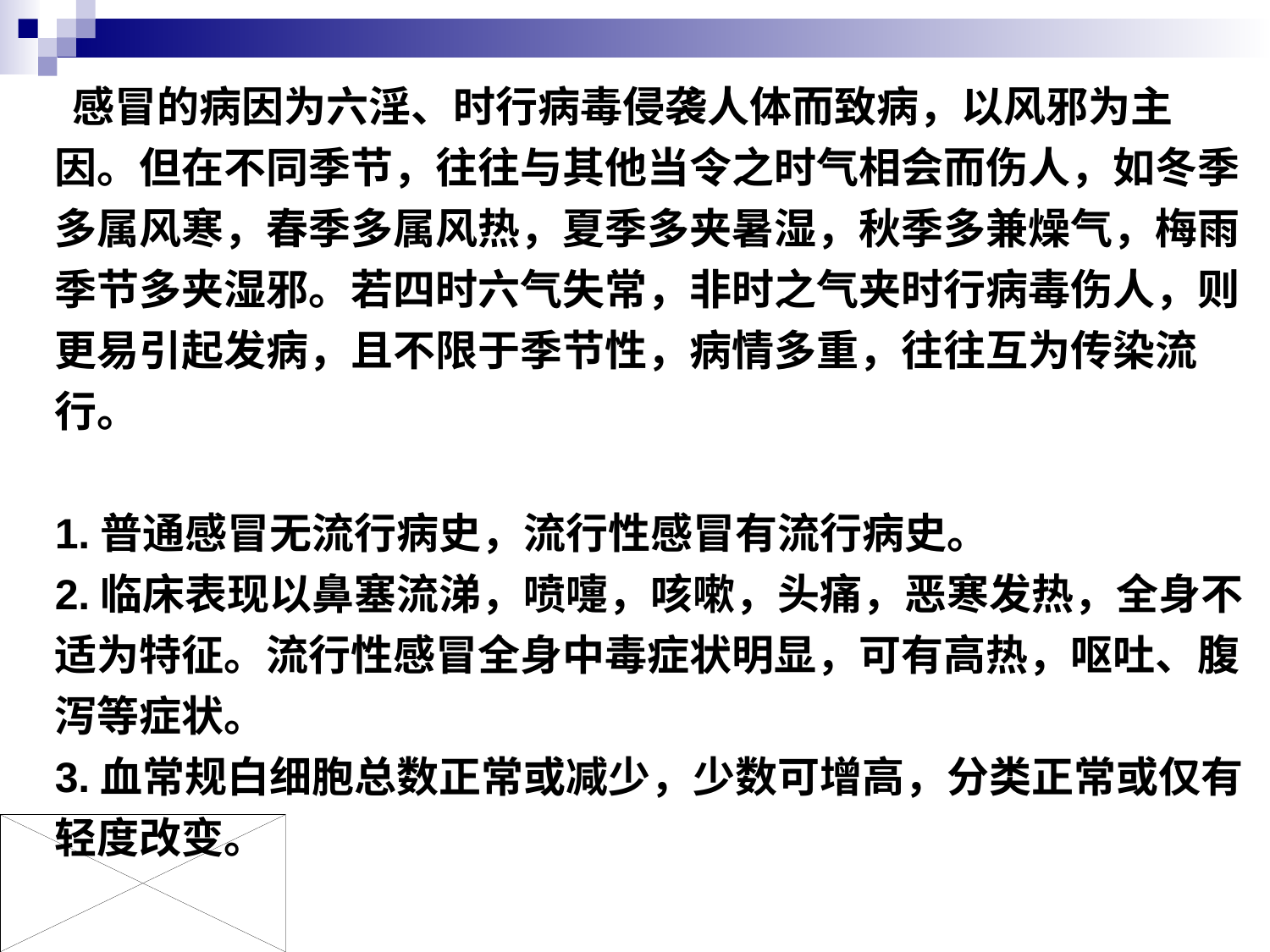

感冒的病因为六淫、时行病毒侵袭人体而致病，以风邪为主因。但在不同季节，往往与其他当令之时气相会而伤人，如冬季多属风寒，春季多属风热，夏季多夹暑湿，秋季多兼燥气，梅雨季节多夹湿邪。若四时六气失常，非时之气夹时行病毒伤人，则更易引起发病，且不限于季节性，病情多重，往往互为传染流行。
1.普通感冒无流行病史，流行性感冒有流行病史。
2.临床表现以鼻塞流涕，喷嚏，咳嗽，头痛，恶寒发热，全身不适为特征。流行性感冒全身中毒症状明显，可有高热，呕吐、腹泻等症状。
3.血常规白细胞总数正常或减少，少数可增高，分类正常或仅有轻度改变。